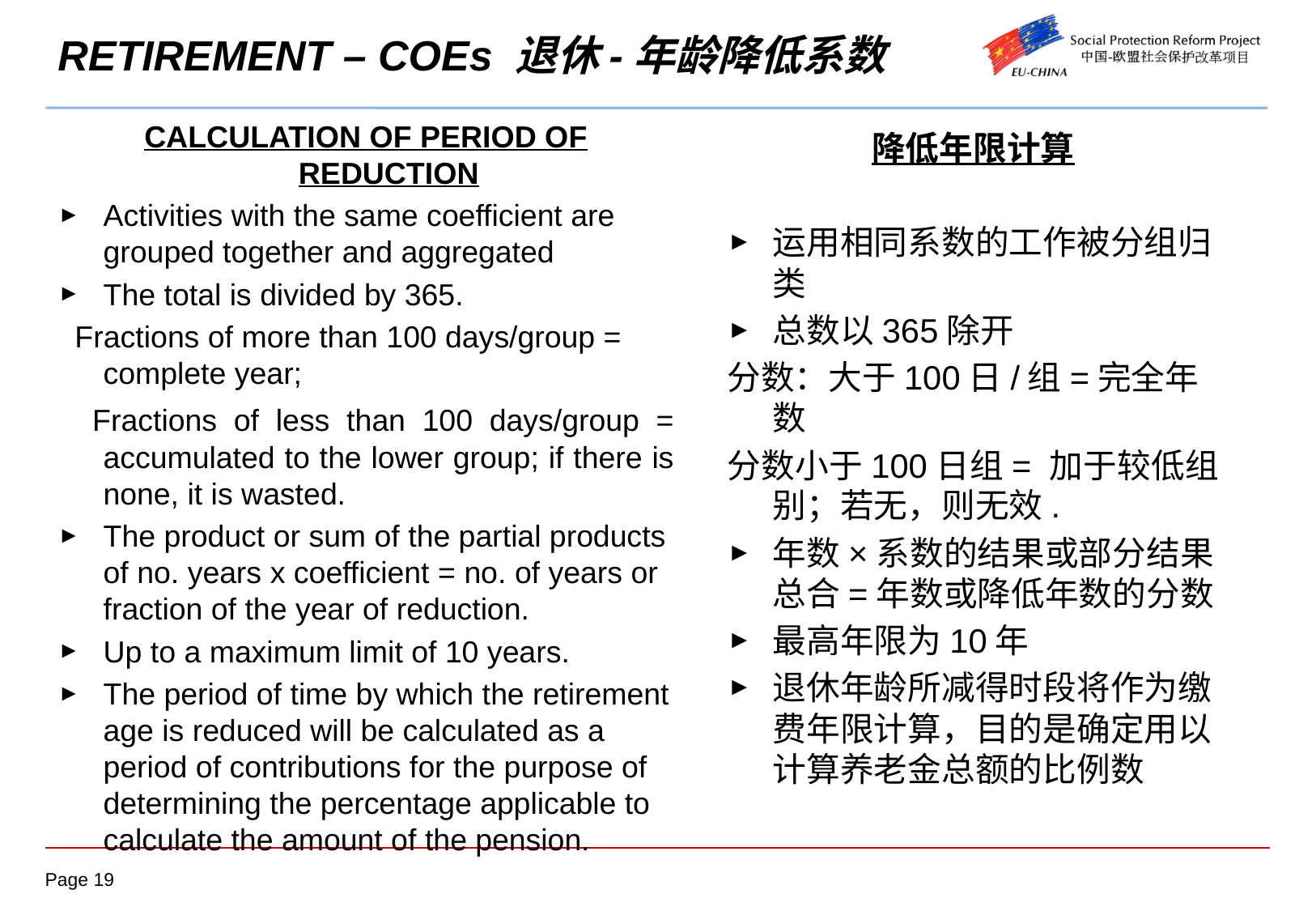

# RETIREMENT – COEs 退休-年龄降低系数
CALCULATION OF PERIOD OF REDUCTION
Activities with the same coefficient are grouped together and aggregated
The total is divided by 365.
  Fractions of more than 100 days/group = complete year;
  Fractions of less than 100 days/group = accumulated to the lower group; if there is none, it is wasted.
The product or sum of the partial products of no. years x coefficient = no. of years or fraction of the year of reduction.
Up to a maximum limit of 10 years.
The period of time by which the retirement age is reduced will be calculated as a period of contributions for the purpose of determining the percentage applicable to calculate the amount of the pension.
降低年限计算

运用相同系数的工作被分组归类
总数以365除开
分数：大于100日/组=完全年数
分数小于100日组= 加于较低组别；若无，则无效.
年数×系数的结果或部分结果总合=年数或降低年数的分数
最高年限为10年
退休年龄所减得时段将作为缴费年限计算，目的是确定用以计算养老金总额的比例数